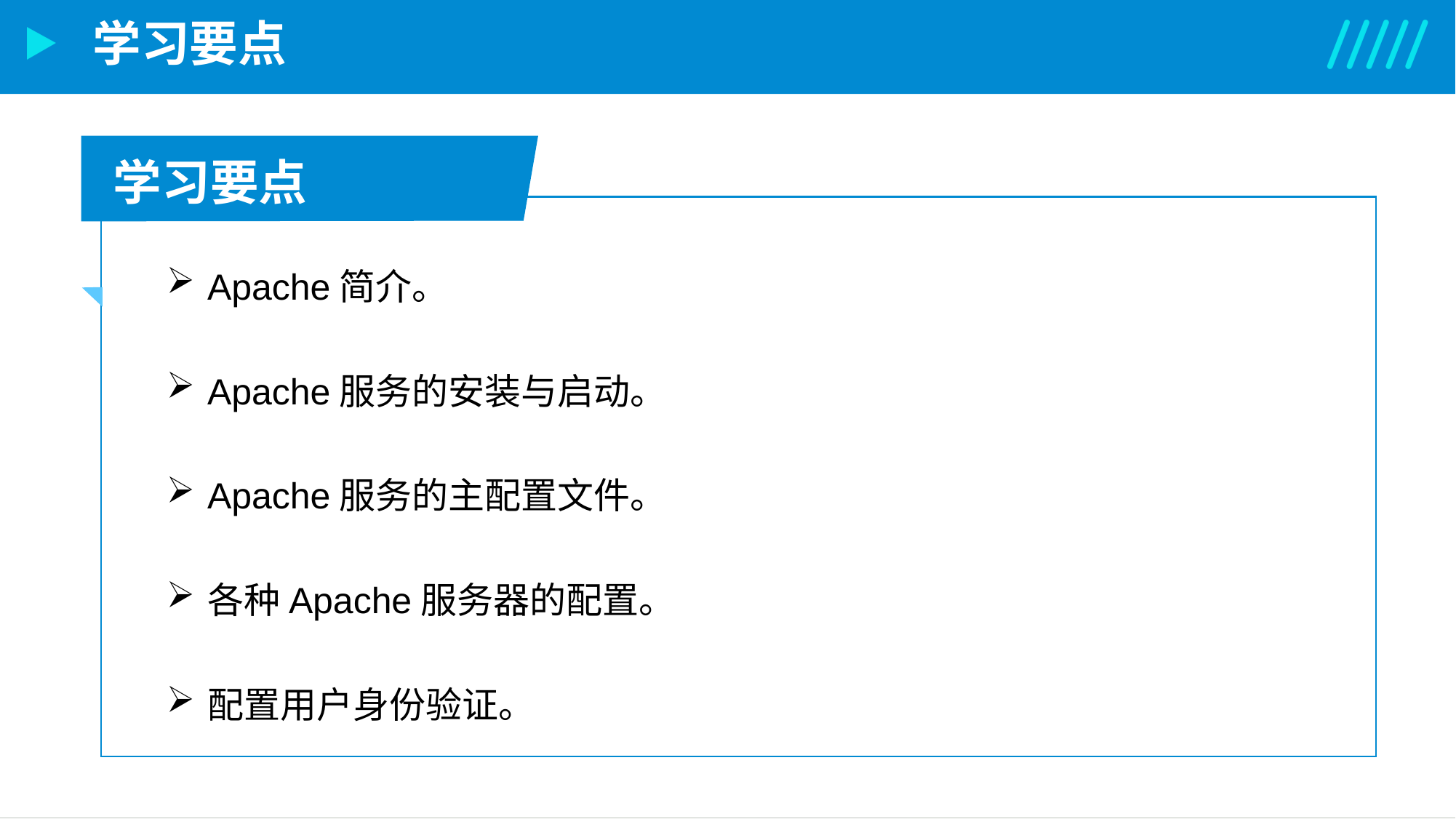

学习要点

学习要点

Apache简介。

Apache服务的安装与启动。

Apache服务的主配置文件。

各种Apache服务器的配置。

配置用户身份验证。